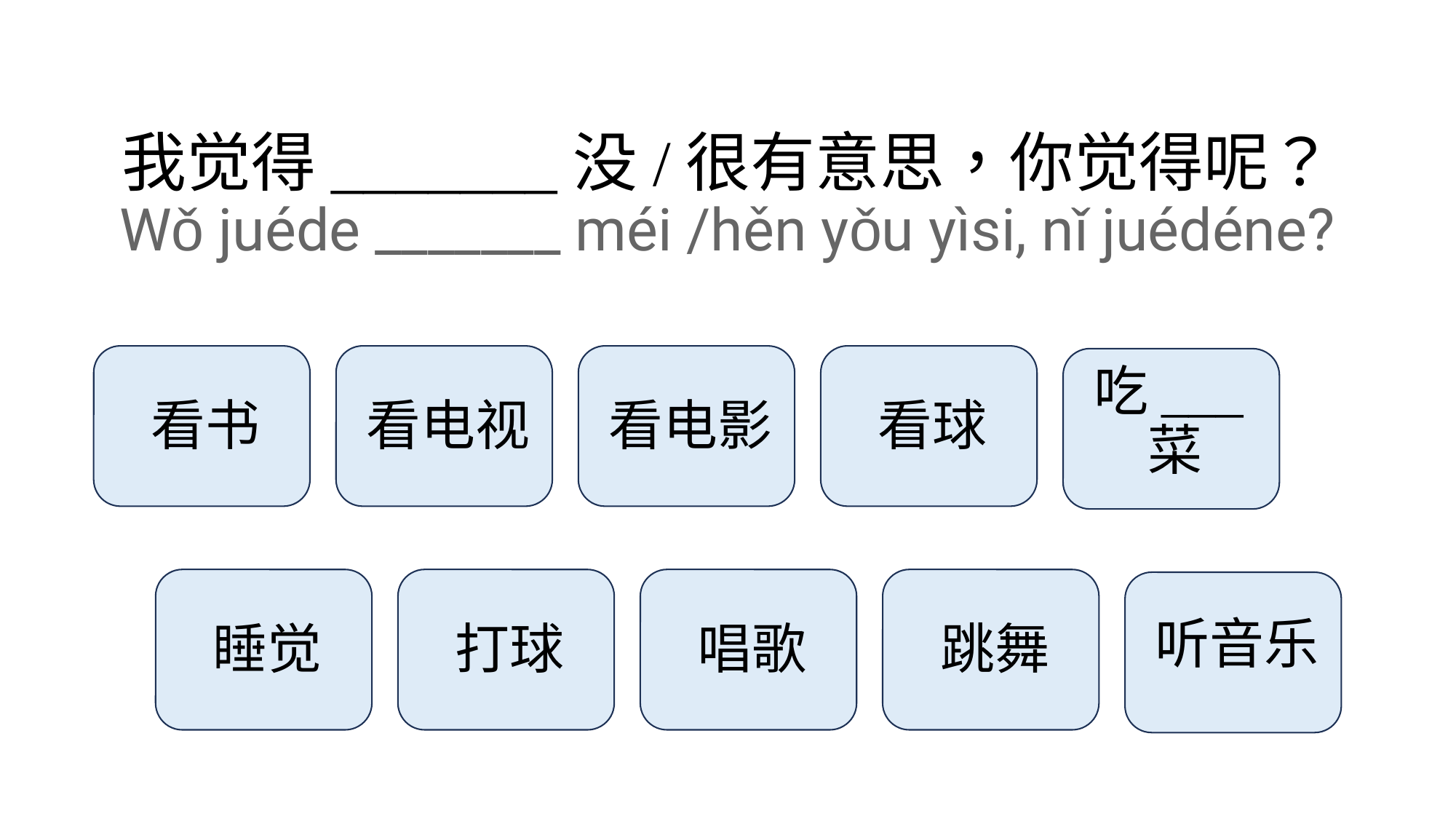

# 我觉得_______没/很有意思，你觉得呢？ Wǒ juéde _______ méi /hěn yǒu yìsi, nǐ juédéne?
吃___菜

看电影
看球

看电视

看书
听音乐

唱歌
跳舞

打球

睡觉